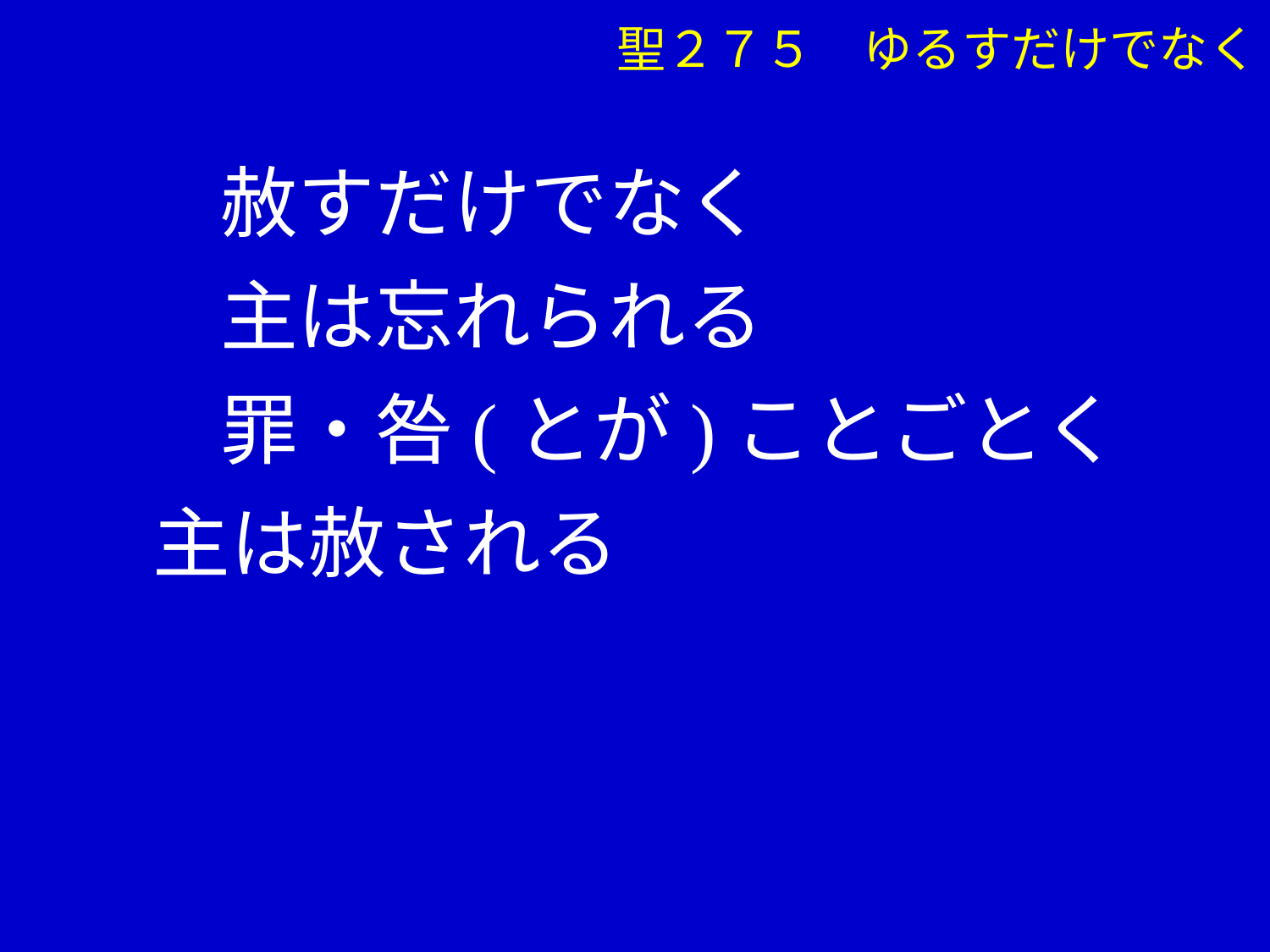

聖２７５　ゆるすだけでなく
　　赦すだけでなく
　　主は忘れられる
　　罪・咎(とが)ことごとく
    主は赦される